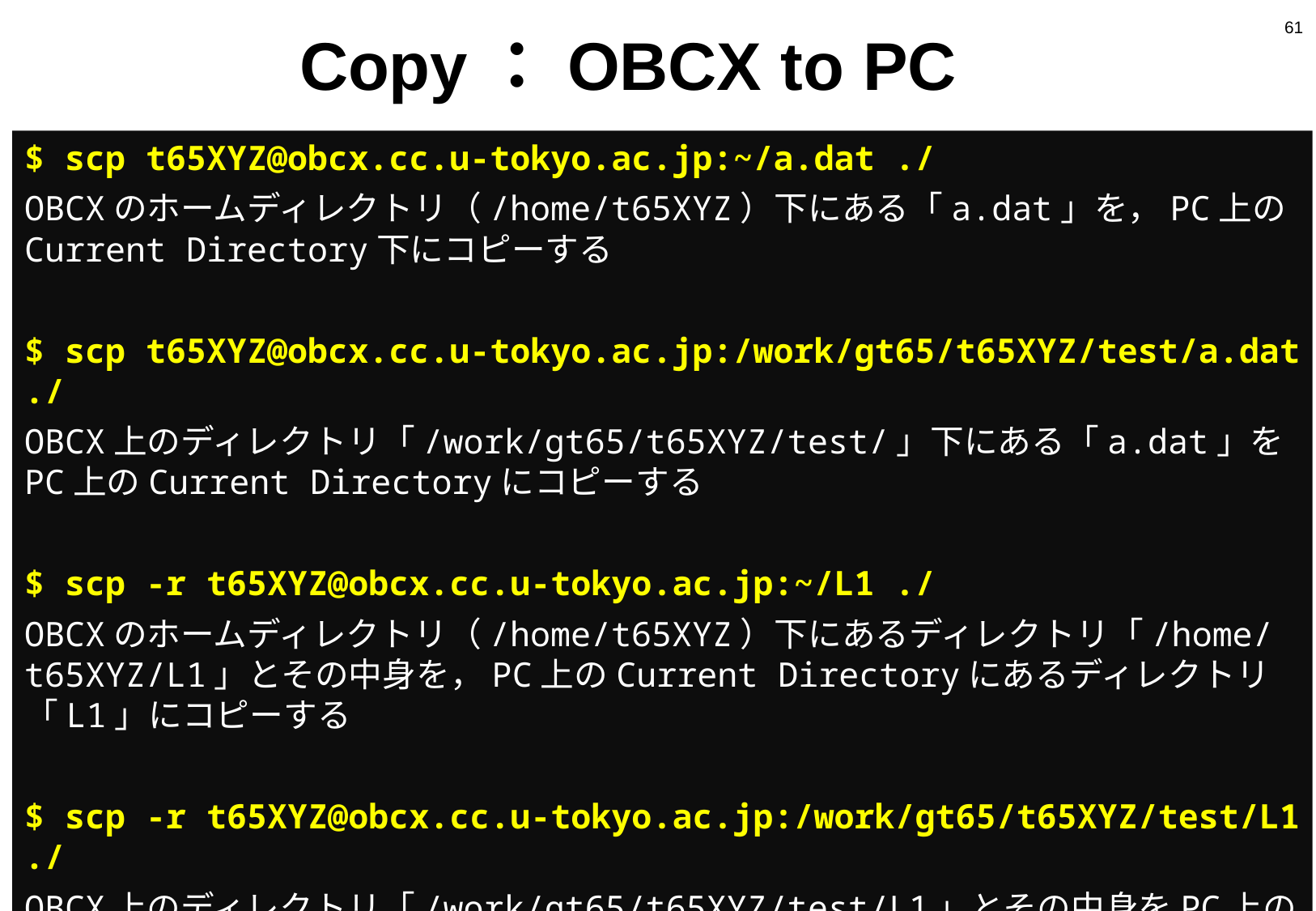

61
61
# Copy：OBCX to PC
$ scp t65XYZ@obcx.cc.u-tokyo.ac.jp:~/a.dat ./
OBCXのホームディレクトリ（/home/t65XYZ）下にある「a.dat」を，PC上のCurrent Directory下にコピーする

$ scp t65XYZ@obcx.cc.u-tokyo.ac.jp:/work/gt65/t65XYZ/test/a.dat ./
OBCX上のディレクトリ「/work/gt65/t65XYZ/test/」下にある「a.dat」をPC上のCurrent Directoryにコピーする

$ scp -r t65XYZ@obcx.cc.u-tokyo.ac.jp:~/L1 ./
OBCXのホームディレクトリ（/home/t65XYZ）下にあるディレクトリ「/home/t65XYZ/L1」とその中身を，PC上のCurrent Directoryにあるディレクトリ「L1」にコピーする

$ scp -r t65XYZ@obcx.cc.u-tokyo.ac.jp:/work/gt65/t65XYZ/test/L1 ./
OBCX上のディレクトリ「/work/gt65/t65XYZ/test/L1」とその中身をPC上のCurrent Directory下にあるディレクトリ「L1」にコピーする